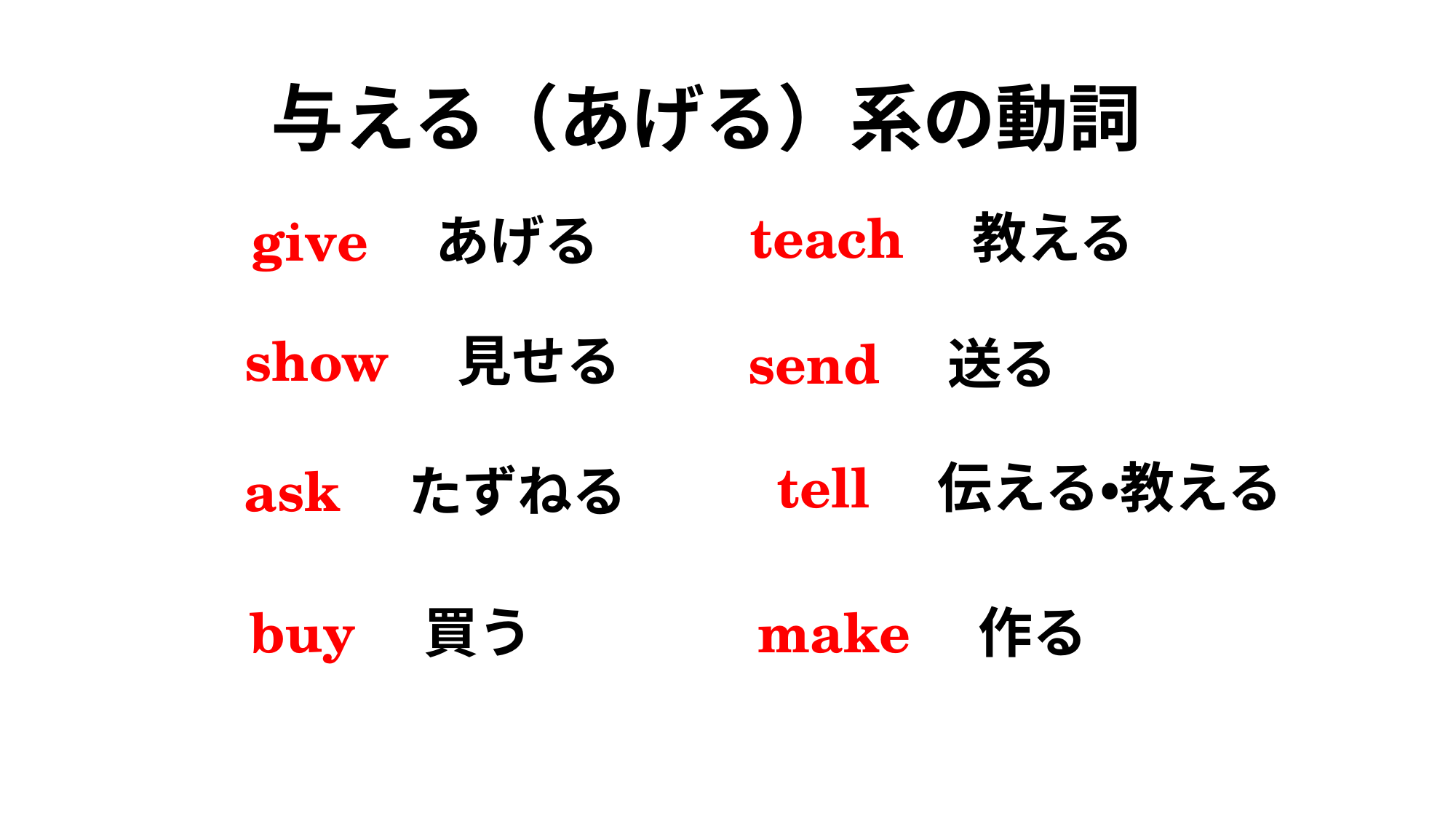

与える（あげる）系の動詞
teach　教える
give　あげる
show　見せる
send　送る
tell　伝える・教える
ask　たずねる
buy　買う
make　作る